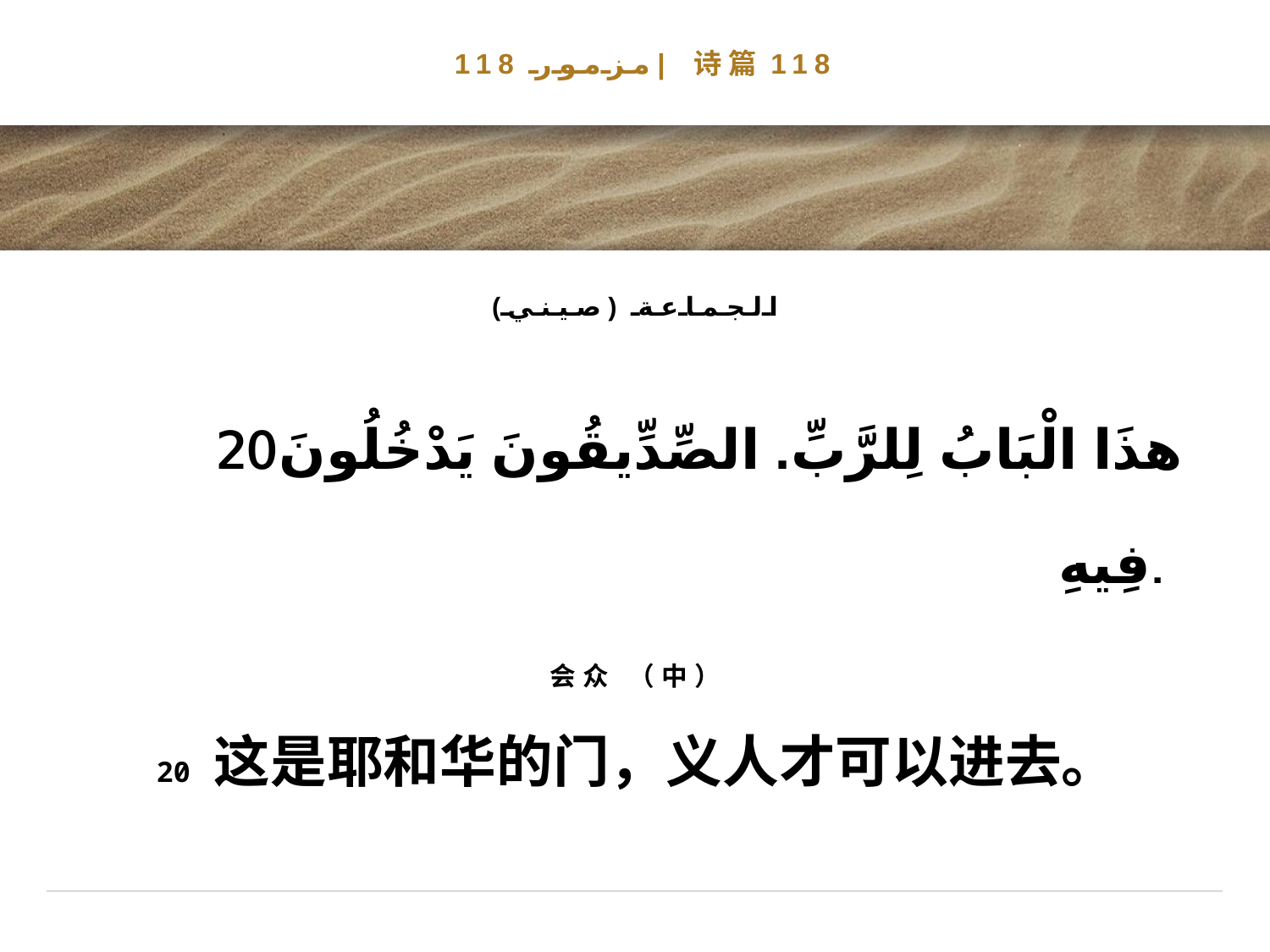

# مزمور 118| 诗篇118
الجماعة (صيني)
20هذَا الْبَابُ لِلرَّبِّ. الصِّدِّيقُونَ يَدْخُلُونَ فِيهِ.
会众 （中）
20 这是耶和华的门，义人才可以进去。